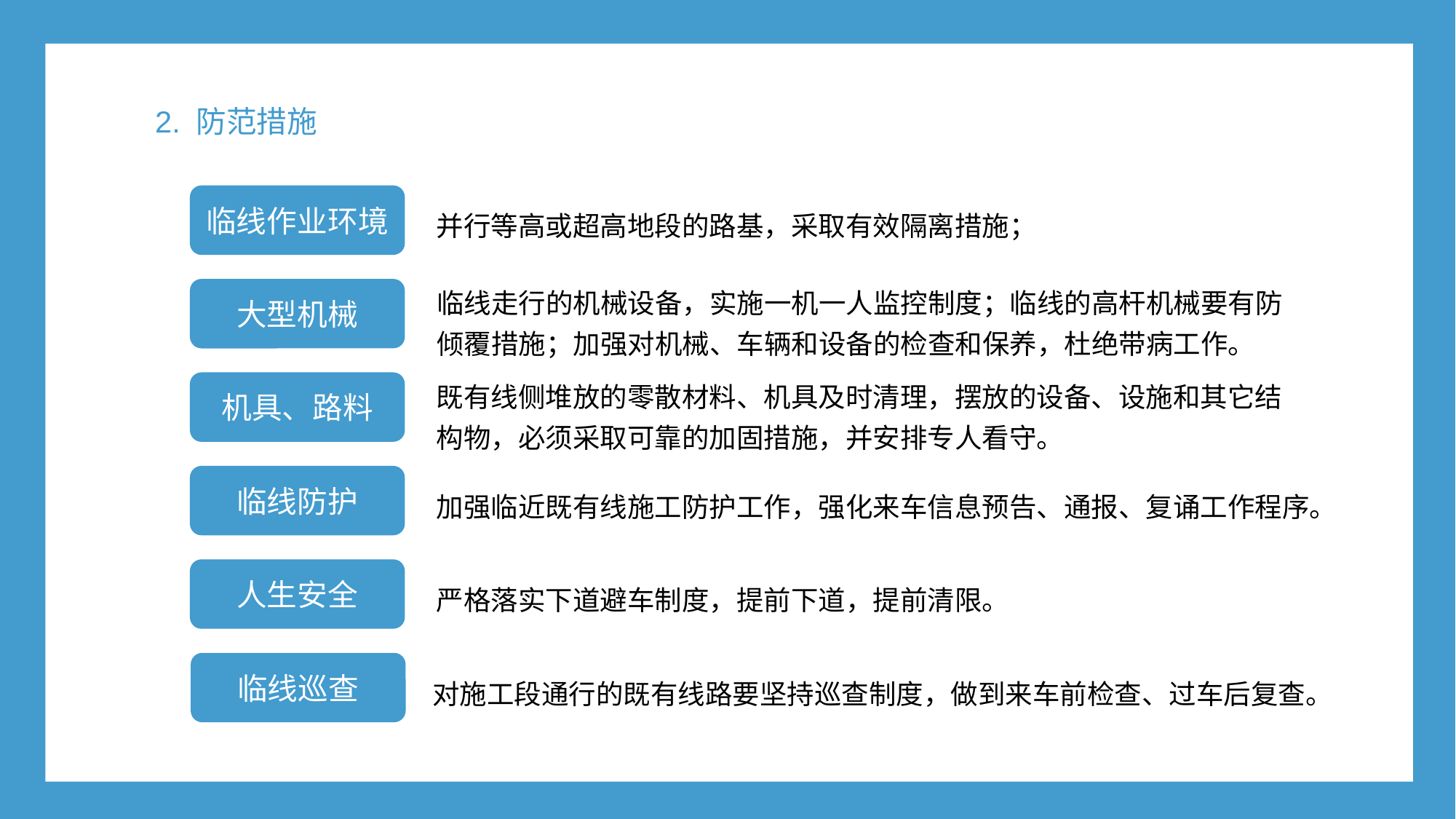

2. 防范措施
临线作业环境
并行等高或超高地段的路基，采取有效隔离措施；
临线走行的机械设备，实施一机一人监控制度；临线的高杆机械要有防倾覆措施；加强对机械、车辆和设备的检查和保养，杜绝带病工作。
大型机械
既有线侧堆放的零散材料、机具及时清理，摆放的设备、设施和其它结构物，必须采取可靠的加固措施，并安排专人看守。
机具、路料
临线防护
加强临近既有线施工防护工作，强化来车信息预告、通报、复诵工作程序。
人生安全
严格落实下道避车制度，提前下道，提前清限。
临线巡查
对施工段通行的既有线路要坚持巡查制度，做到来车前检查、过车后复查。